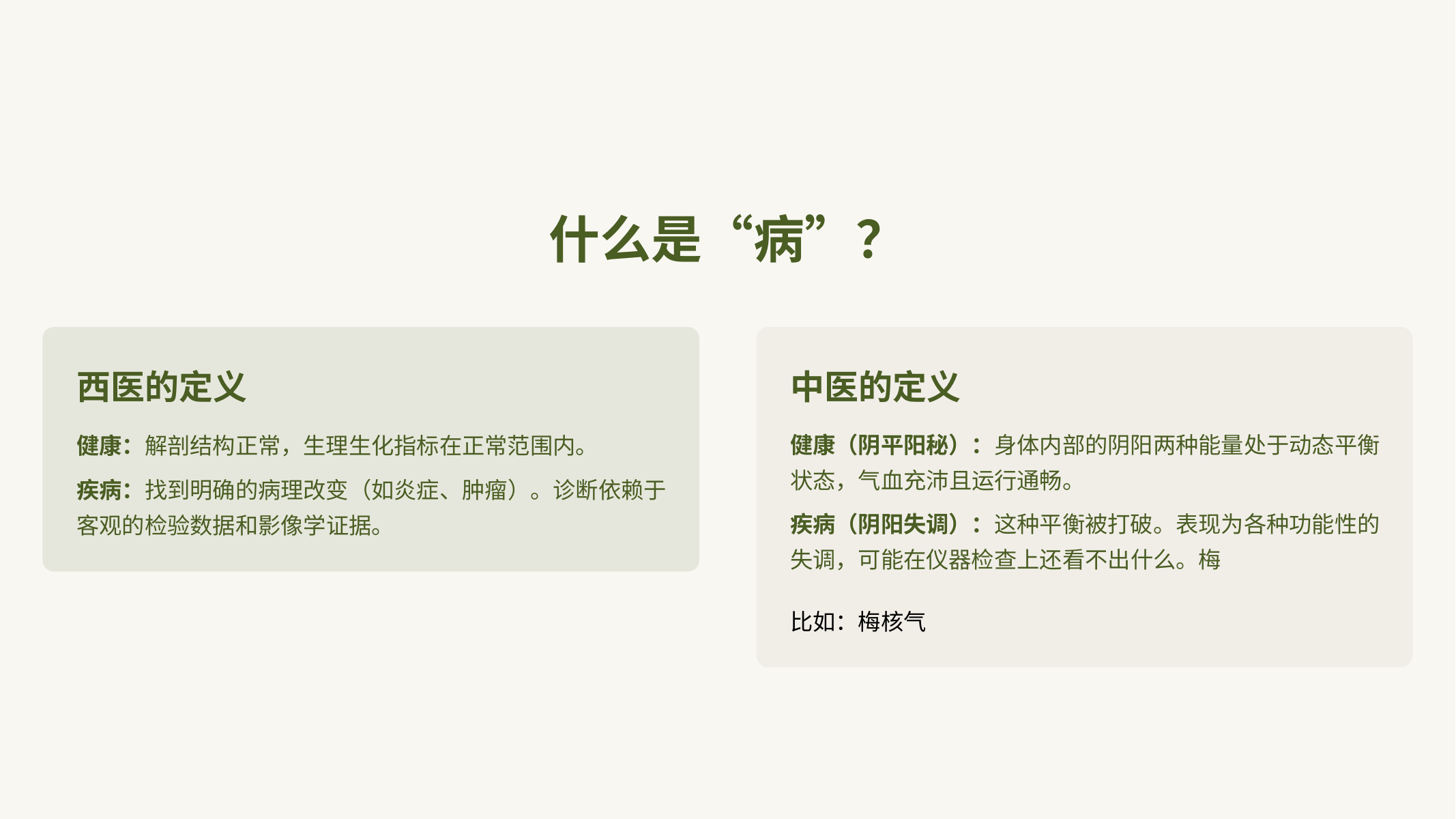

什么是“病”？

西医的定义
中医的定义
健康：解剖结构正常，生理生化指标在正常范围内。
健康（阴平阳秘）：身体内部的阴阳两种能量处于动态平衡状态，气血充沛且运行通畅。
疾病：找到明确的病理改变（如炎症、肿瘤）。诊断依赖于客观的检验数据和影像学证据。
疾病（阴阳失调）：这种平衡被打破。表现为各种功能性的失调，可能在仪器检查上还看不出什么。梅
比如：梅核气